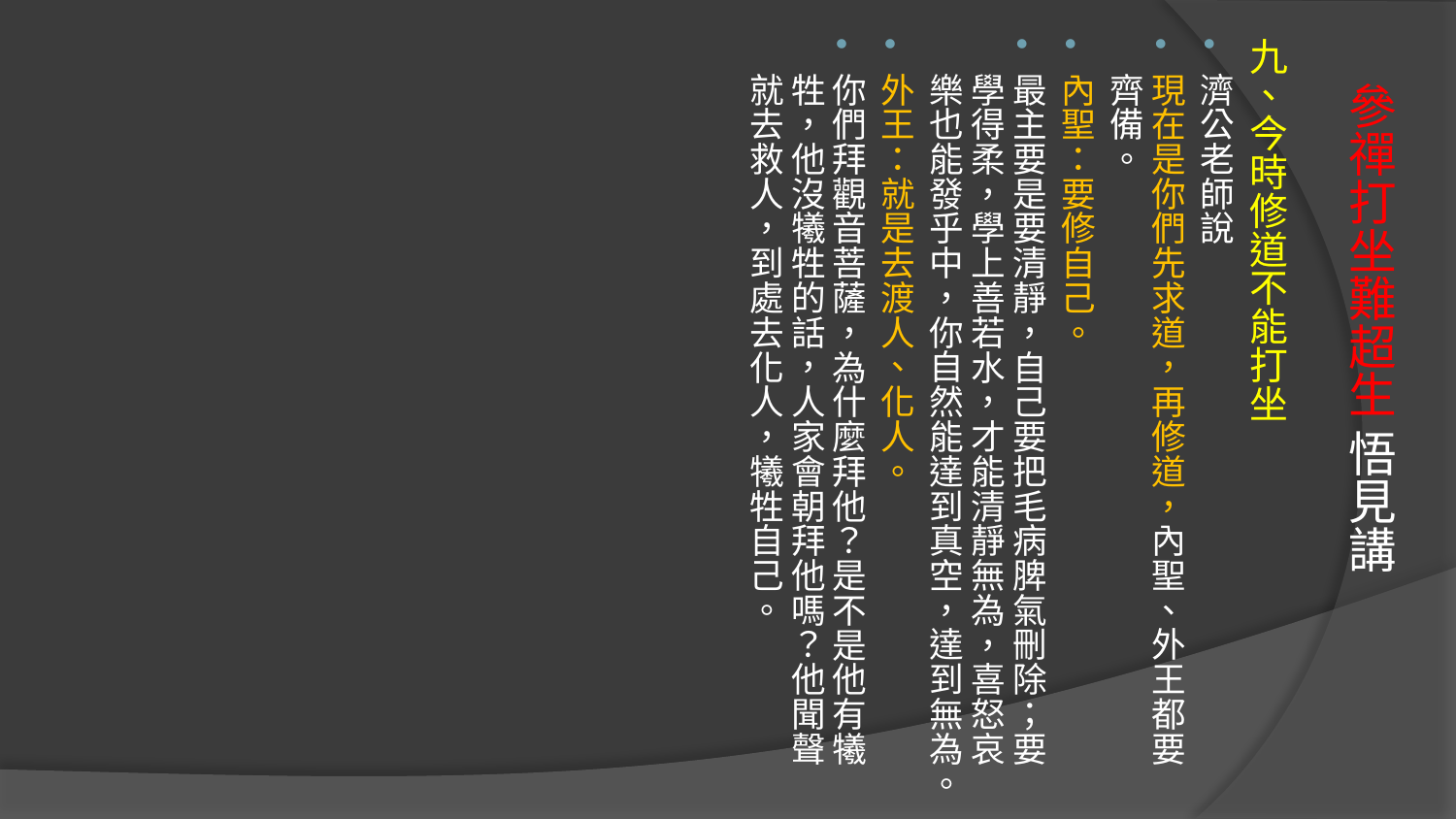

九、今時修道不能打坐
濟公老師說
現在是你們先求道，再修道，內聖、外王都要齊備。
內聖：要修自己。
最主要是要清靜，自己要把毛病脾氣刪除；要學得柔，學上善若水，才能清靜無為，喜怒哀樂也能發乎中，你自然能達到真空，達到無為。
外王：就是去渡人、化人。
你們拜觀音菩薩，為什麼拜他？是不是他有犧牲，他沒犧牲的話，人家會朝拜他嗎？他聞聲就去救人，到處去化人，犧牲自己。

# 參禪打坐難超生 悟見講